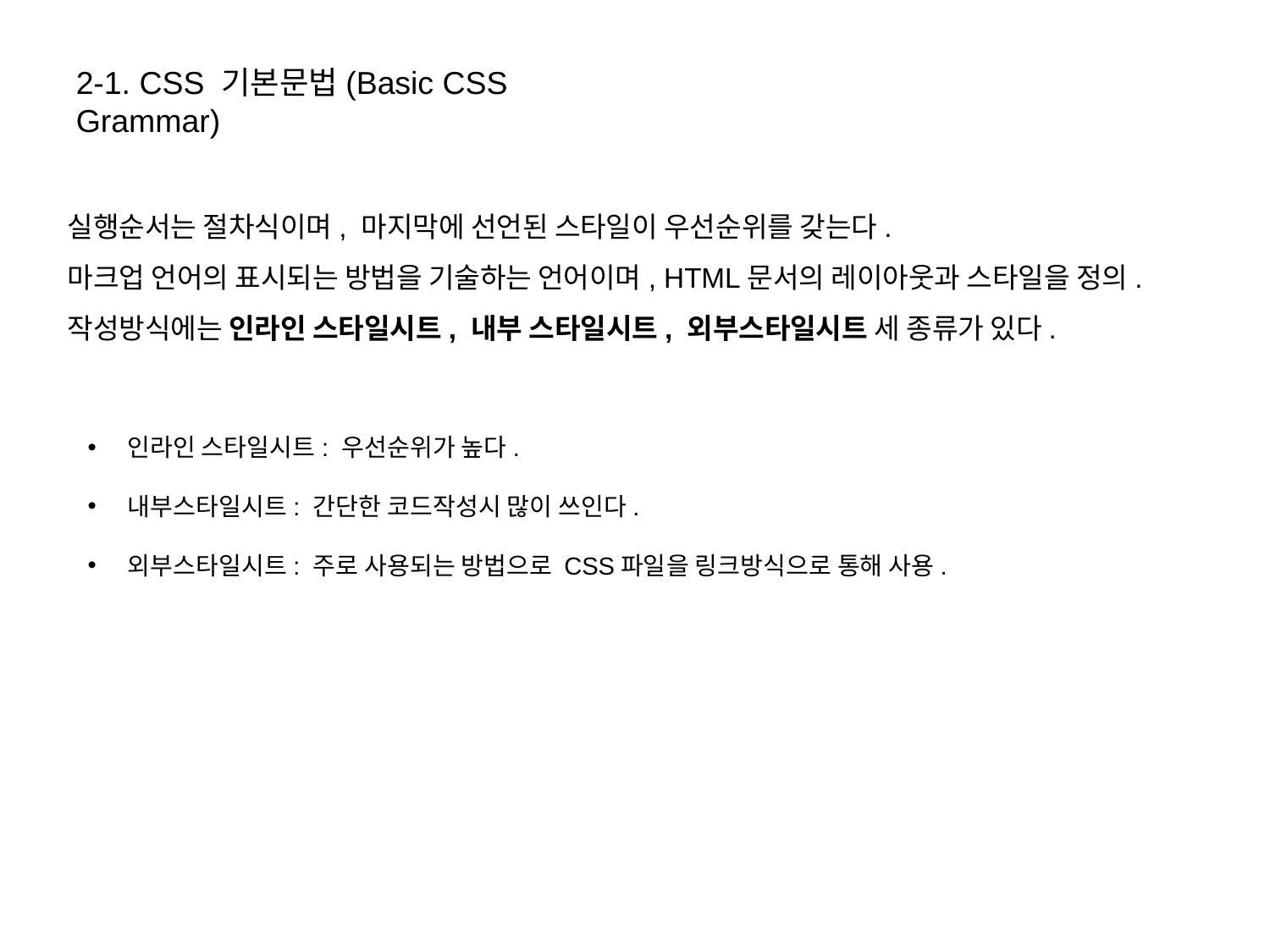

2-1. CSS 기본문법(Basic CSS Grammar)
실행순서는 절차식이며, 마지막에 선언된 스타일이 우선순위를 갖는다.
마크업 언어의 표시되는 방법을 기술하는 언어이며, HTML문서의 레이아웃과 스타일을 정의.
작성방식에는 인라인 스타일시트, 내부 스타일시트, 외부스타일시트 세 종류가 있다.
인라인 스타일시트: 우선순위가 높다.
내부스타일시트: 간단한 코드작성시 많이 쓰인다.
외부스타일시트: 주로 사용되는 방법으로 CSS파일을 링크방식으로 통해 사용.